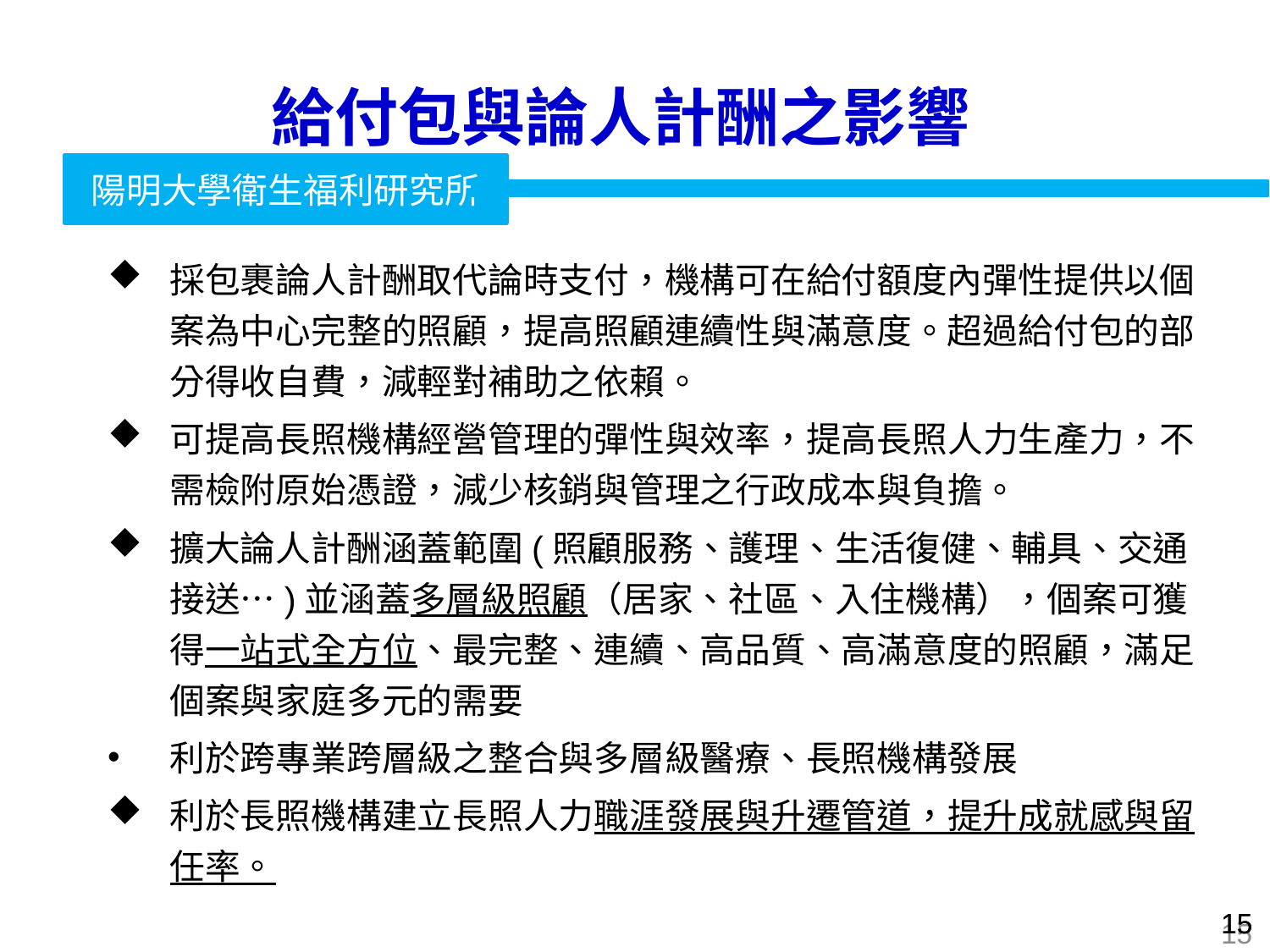

# 給付包與論人計酬之影響
採包裹論人計酬取代論時支付，機構可在給付額度內彈性提供以個案為中心完整的照顧，提高照顧連續性與滿意度。超過給付包的部分得收自費，減輕對補助之依賴。
可提高長照機構經營管理的彈性與效率，提高長照人力生產力，不需檢附原始憑證，減少核銷與管理之行政成本與負擔。
擴大論人計酬涵蓋範圍(照顧服務、護理、生活復健、輔具、交通接送…)並涵蓋多層級照顧（居家、社區、入住機構），個案可獲得一站式全方位、最完整、連續、高品質、高滿意度的照顧，滿足個案與家庭多元的需要
利於跨專業跨層級之整合與多層級醫療、長照機構發展
利於長照機構建立長照人力職涯發展與升遷管道，提升成就感與留任率。

15
15
15